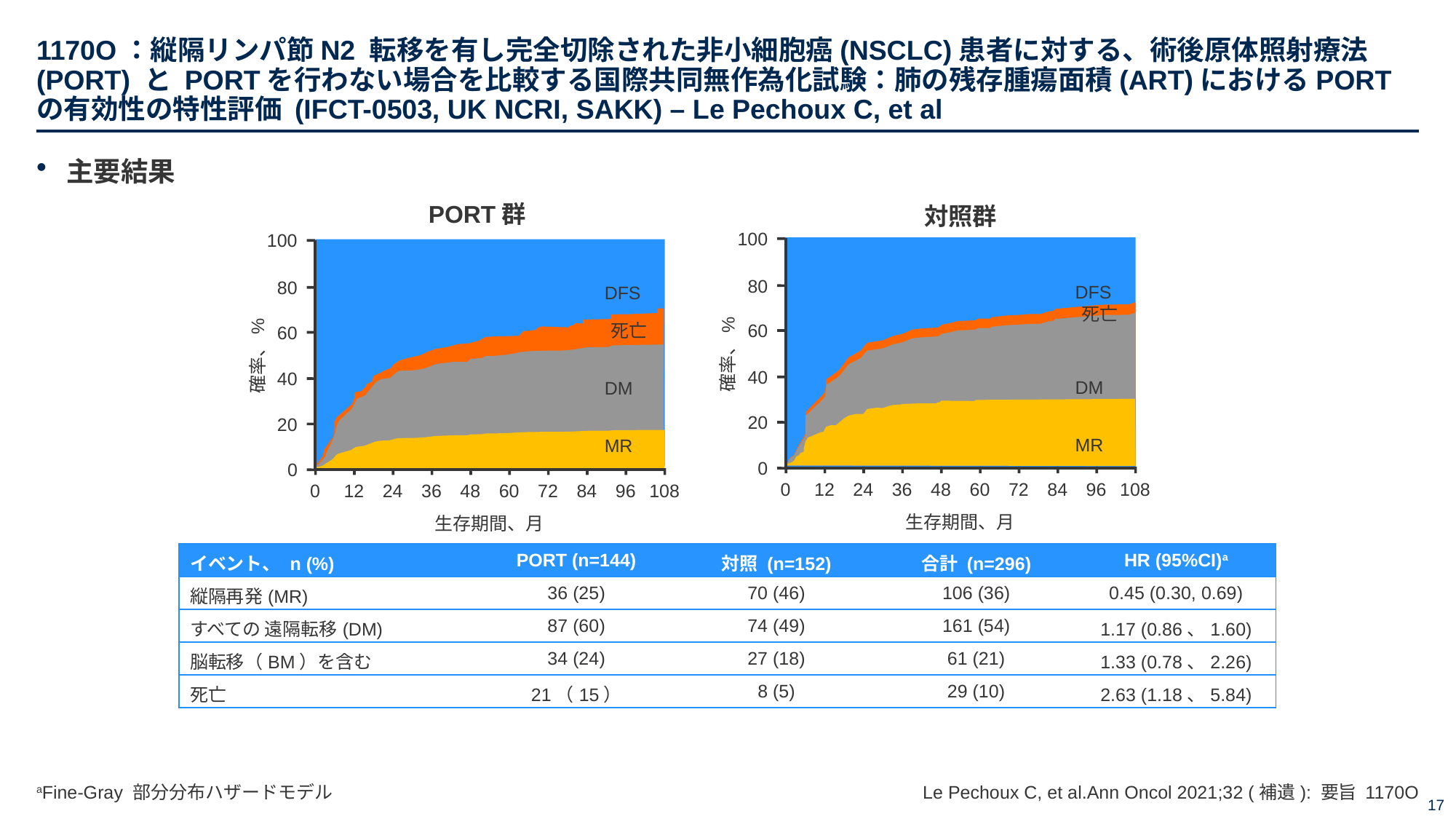

# 1170O：縦隔リンパ節N2 転移を有し完全切除された非小細胞癌(NSCLC)患者に対する、術後原体照射療法(PORT) と PORTを行わない場合を比較する国際共同無作為化試験：肺の残存腫瘍面積(ART)におけるPORTの有効性の特性評価 (IFCT-0503, UK NCRI, SAKK) – Le Pechoux C, et al
主要結果
PORT群
対照群
100

80

60

40

20

0

DFS
死亡

確率、%
DM

MR

0
12
24
36
48
60
72
84
96
108
生存期間、月
100

80

60

40

20

0

DFS

死亡
確率、%

DM
MR

0
12
24
36
48
60
72
84
96
108
生存期間、月
| イベント、 n (%) | PORT (n=144) | 対照 (n=152) | 合計 (n=296) | HR (95%CI)a |
| --- | --- | --- | --- | --- |
| 縦隔再発(MR) | 36 (25) | 70 (46) | 106 (36) | 0.45 (0.30, 0.69) |
| すべての 遠隔転移(DM) | 87 (60) | 74 (49) | 161 (54) | 1.17 (0.86、1.60) |
| 脳転移（BM）を含む | 34 (24) | 27 (18) | 61 (21) | 1.33 (0.78、2.26) |
| 死亡 | 21（15） | 8 (5) | 29 (10) | 2.63 (1.18、5.84) |
aFine-Gray 部分分布ハザードモデル
Le Pechoux C, et al.Ann Oncol 2021;32 (補遺): 要旨 1170O